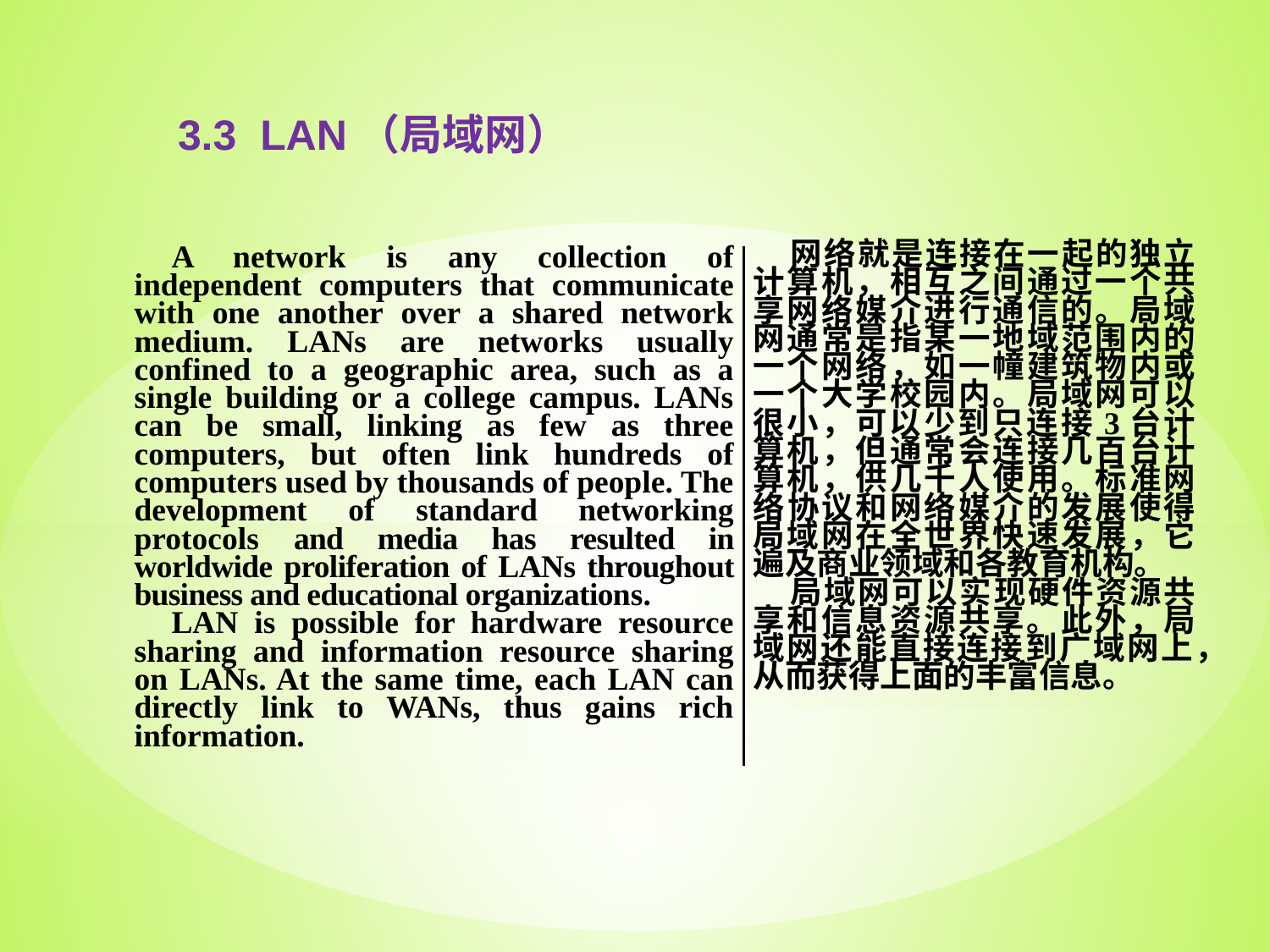

3.3  LAN（局域网）
| A network is any collection of independent computers that communicate with one another over a shared network medium. LANs are networks usually confined to a geographic area, such as a single building or a college campus. LANs can be small, linking as few as three computers, but often link hundreds of computers used by thousands of people. The development of standard networking protocols and media has resulted in worldwide proliferation of LANs throughout business and educational organizations. LAN is possible for hardware resource sharing and information resource sharing on LANs. At the same time, each LAN can directly link to WANs, thus gains rich information. | 网络就是连接在一起的独立计算机，相互之间通过一个共享网络媒介进行通信的。局域网通常是指某一地域范围内的一个网络，如一幢建筑物内或一个大学校园内。局域网可以很小，可以少到只连接3台计算机，但通常会连接几百台计算机，供几千人使用。标准网络协议和网络媒介的发展使得局域网在全世界快速发展，它遍及商业领域和各教育机构。 局域网可以实现硬件资源共享和信息资源共享。此外，局域网还能直接连接到广域网上，从而获得上面的丰富信息。 |
| --- | --- |